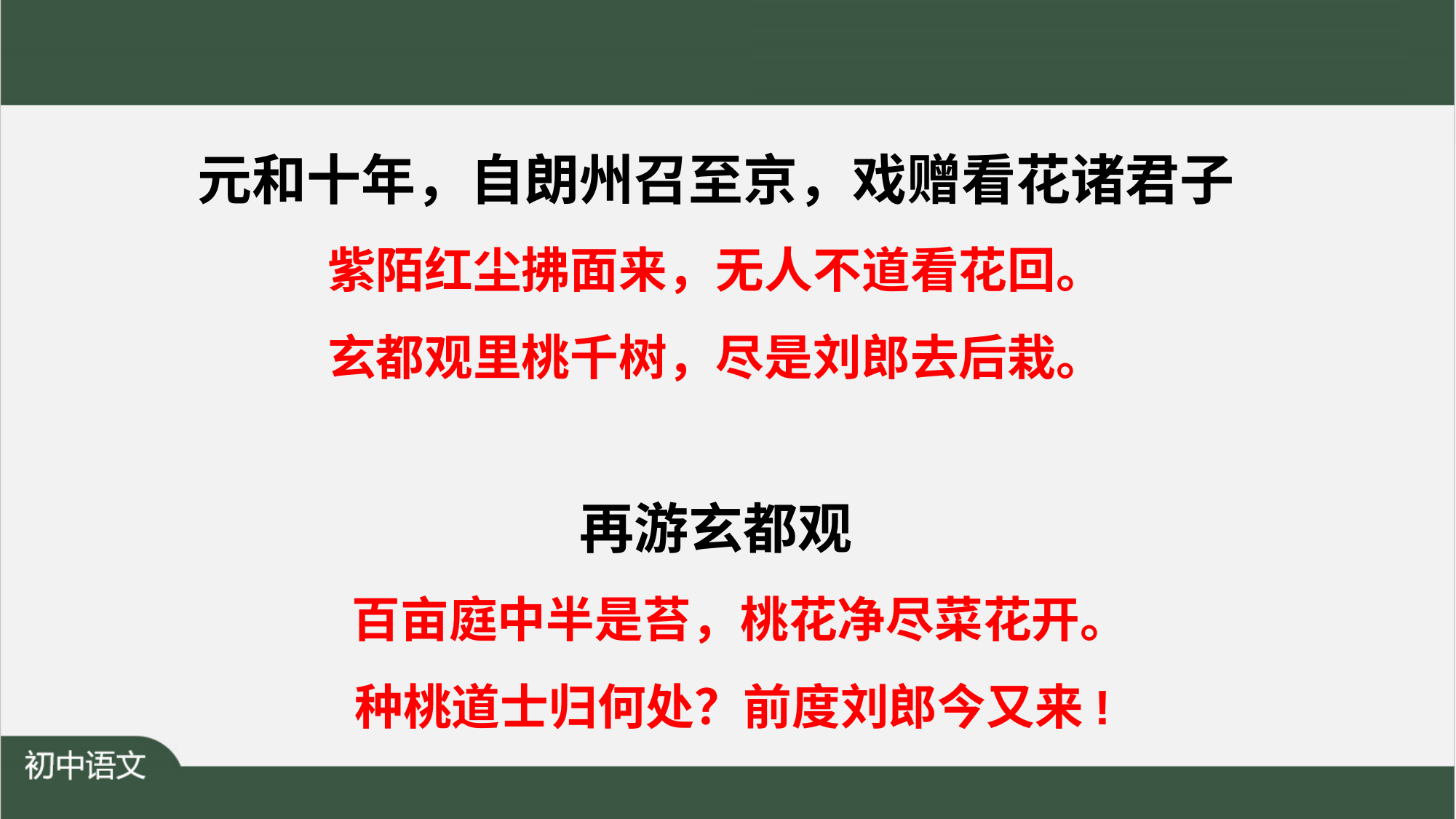

元和十年，自朗州召至京，戏赠看花诸君子
紫陌红尘拂面来，无人不道看花回。
玄都观里桃千树，尽是刘郎去后栽。

再游玄都观
    百亩庭中半是苔，桃花净尽菜花开。
  种桃道士归何处？前度刘郎今又来!